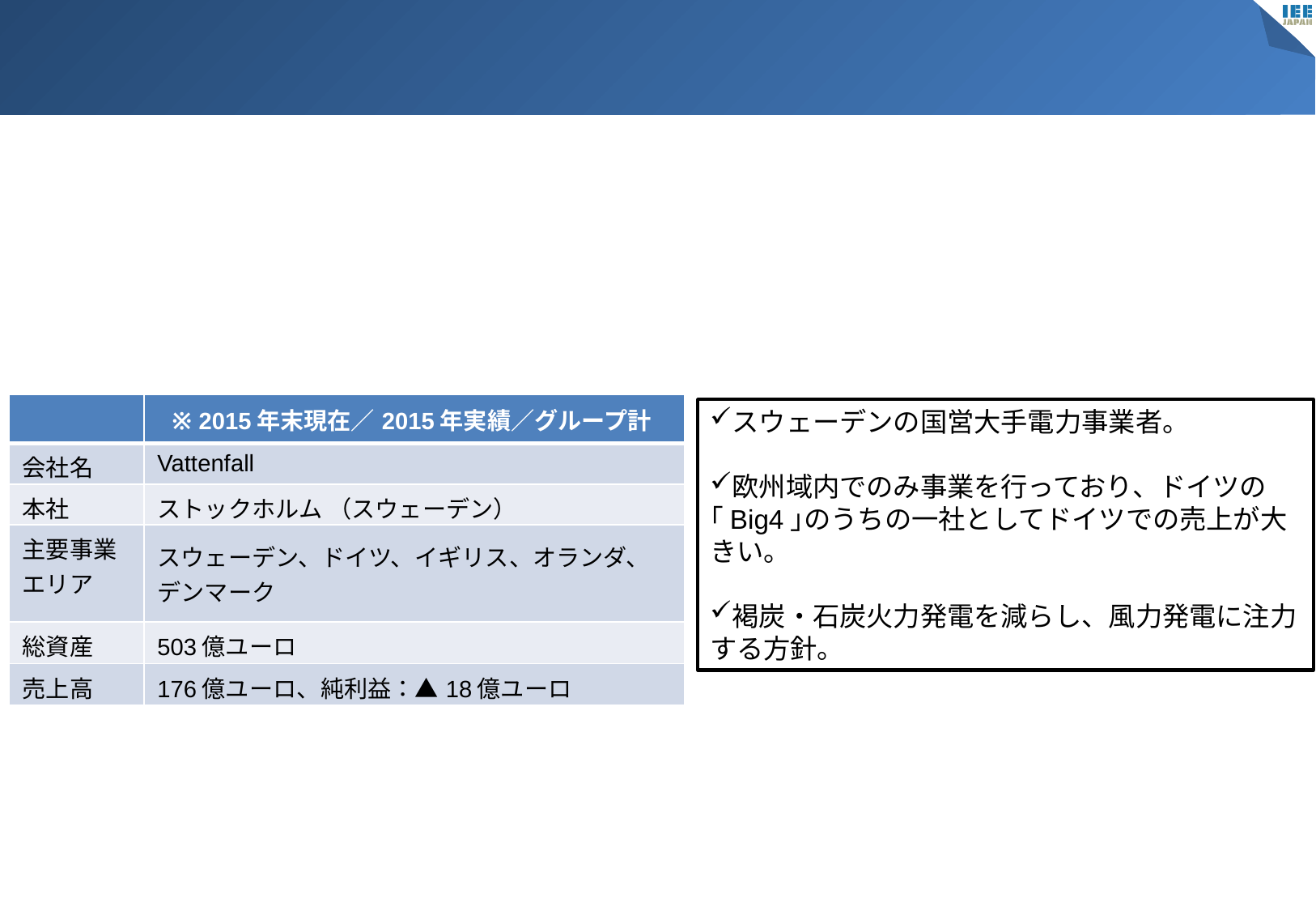

|  | ※ 2015年末現在／2015年実績／グループ計 |
| --- | --- |
| 会社名 | Vattenfall |
| 本社 | ストックホルム （スウェーデン） |
| 主要事業エリア | スウェーデン、ドイツ、イギリス、オランダ、デンマーク |
| 総資産 | 503億ユーロ |
| 売上高 | 176億ユーロ、純利益：▲18億ユーロ |
スウェーデンの国営大手電力事業者。

欧州域内でのみ事業を行っており、ドイツの｢Big4｣のうちの一社としてドイツでの売上が大きい。

褐炭・石炭火力発電を減らし、風力発電に注力する方針。